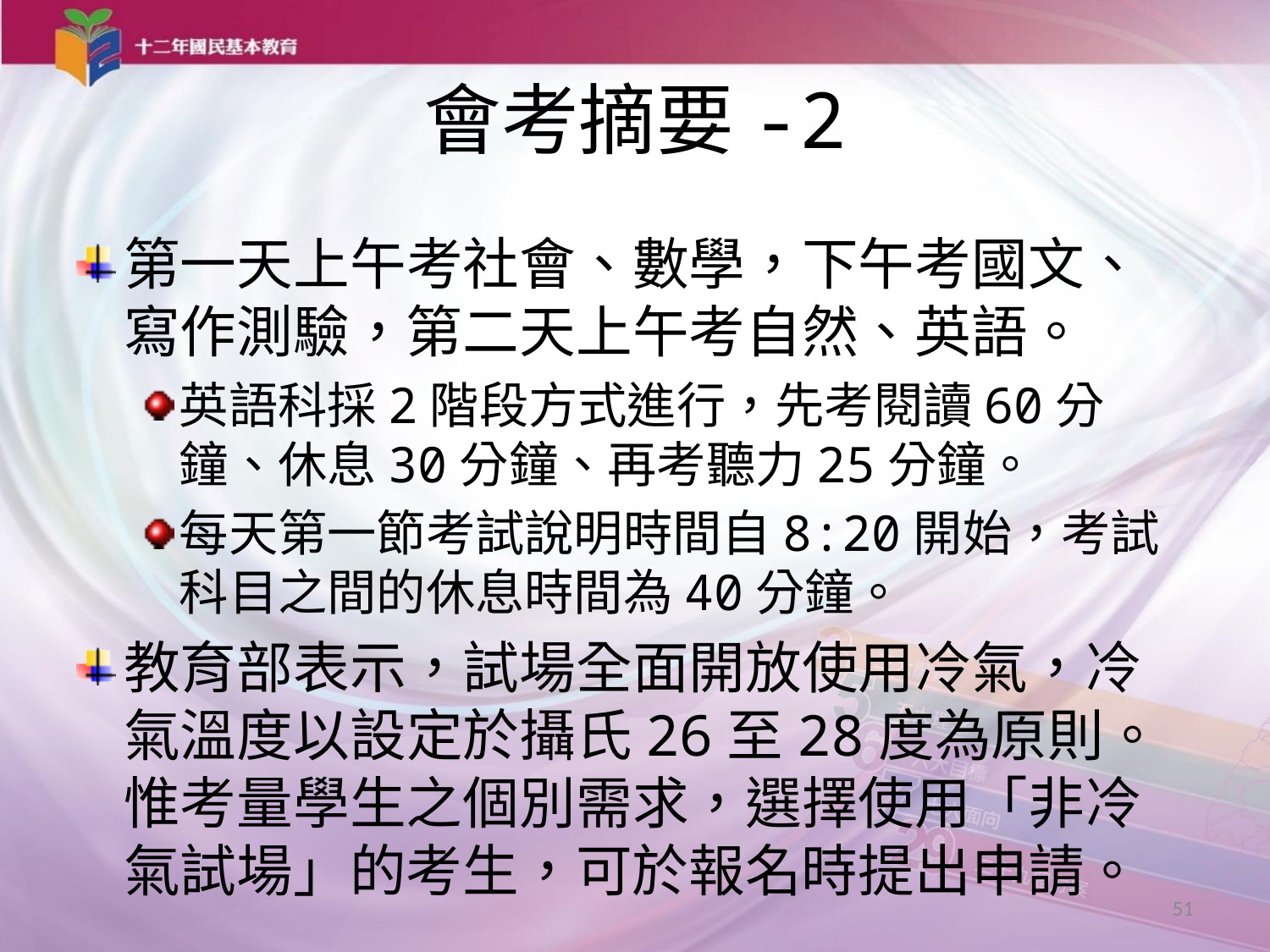

# 會考摘要-2
第一天上午考社會、數學，下午考國文、寫作測驗，第二天上午考自然、英語。
英語科採2階段方式進行，先考閱讀60分鐘、休息30分鐘、再考聽力25分鐘。
每天第一節考試說明時間自8:20開始，考試科目之間的休息時間為40分鐘。
教育部表示，試場全面開放使用冷氣，冷氣溫度以設定於攝氏26至28度為原則。惟考量學生之個別需求，選擇使用「非冷氣試場」的考生，可於報名時提出申請。
51